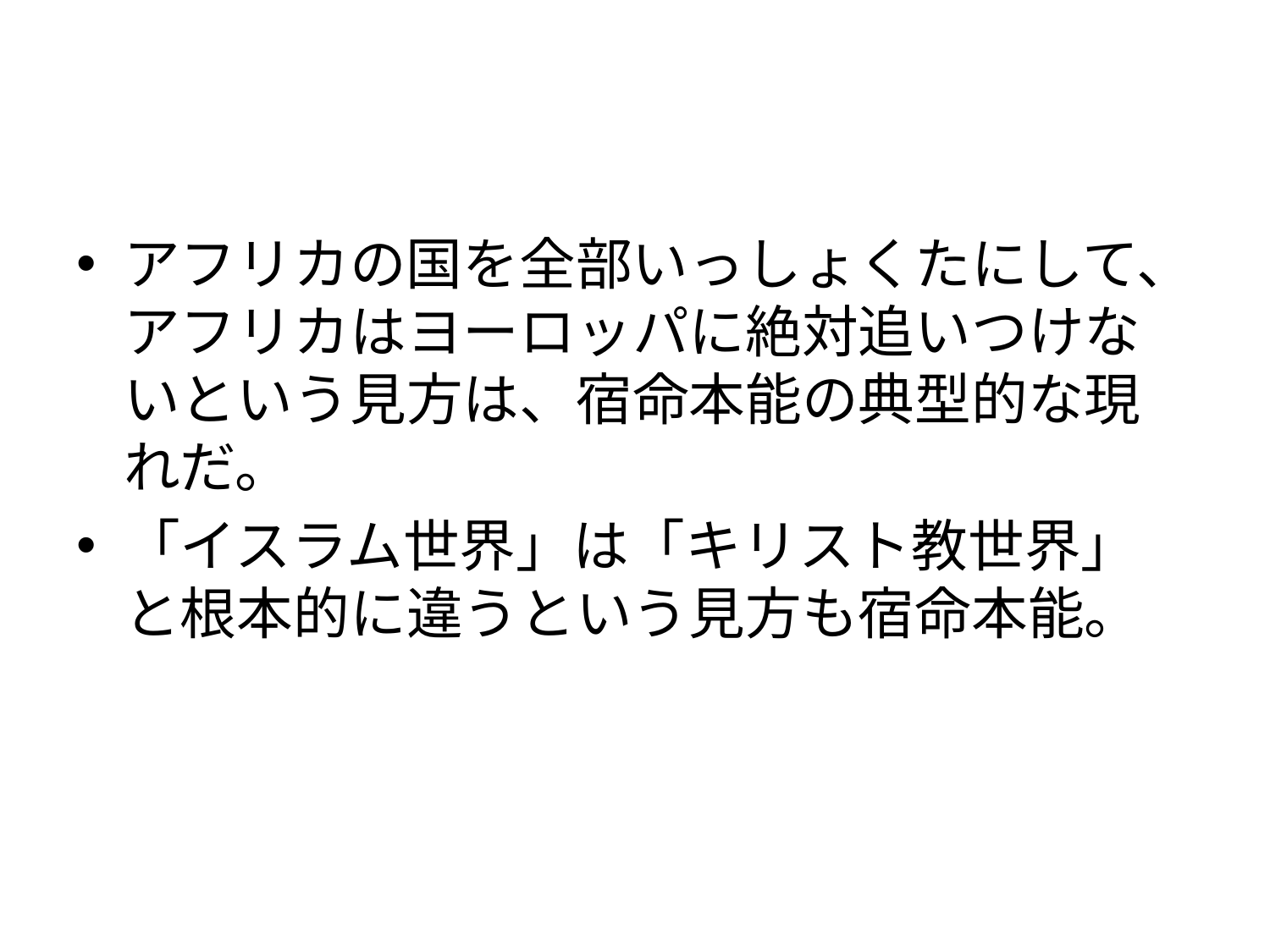

#
アフリカの国を全部いっしょくたにして、アフリカはヨーロッパに絶対追いつけないという見方は、宿命本能の典型的な現れだ。
「イスラム世界」は「キリスト教世界」と根本的に違うという見方も宿命本能。